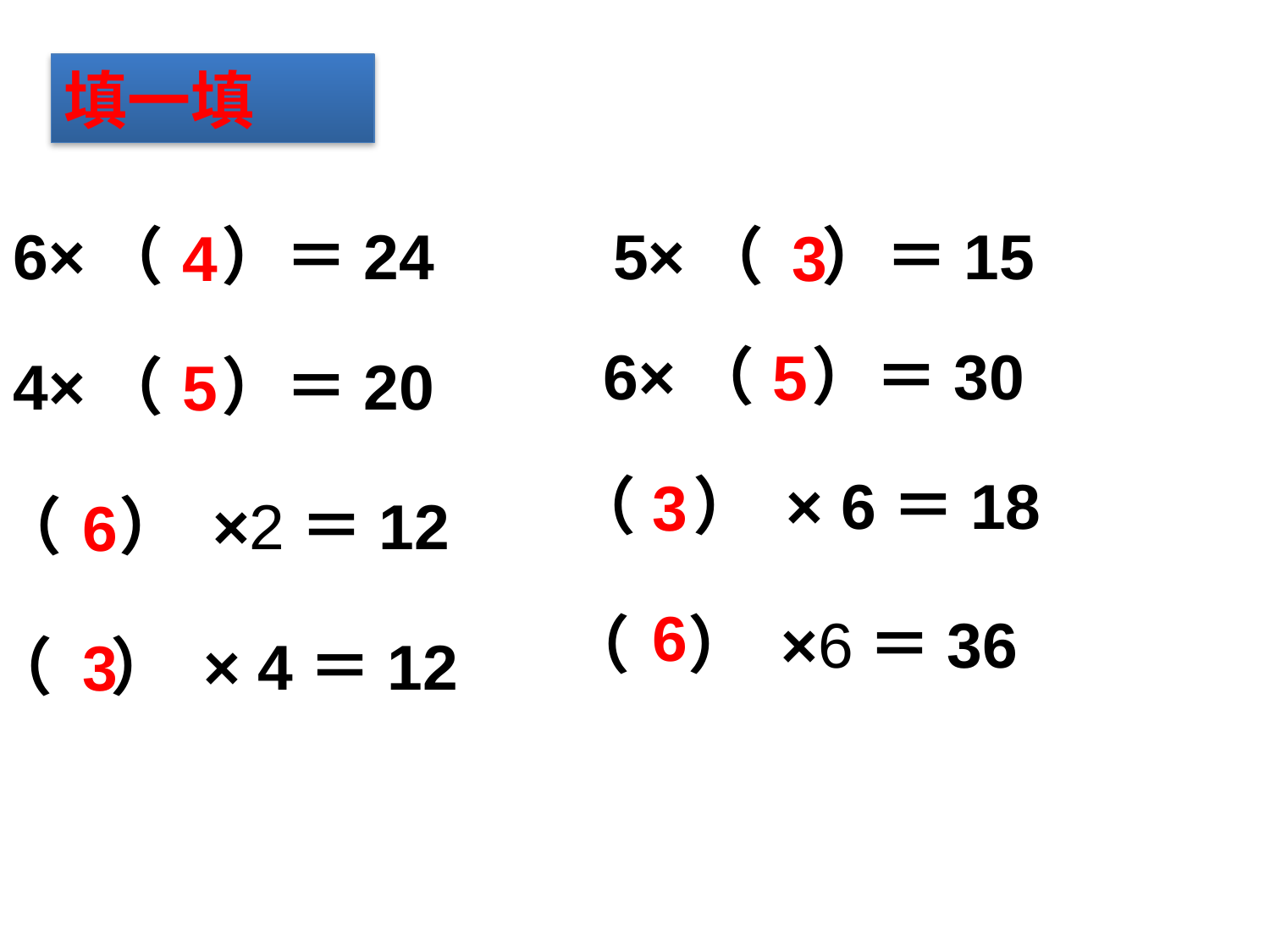

填一填
6×（    ）＝24
5×（    ）＝15
4
3
6×（    ）＝30
5
4×（    ）＝20
5
（    ） × 6＝18
3
（    ） ×2＝12
6
（    ） ×6＝36
6
（    ） × 4＝12
3